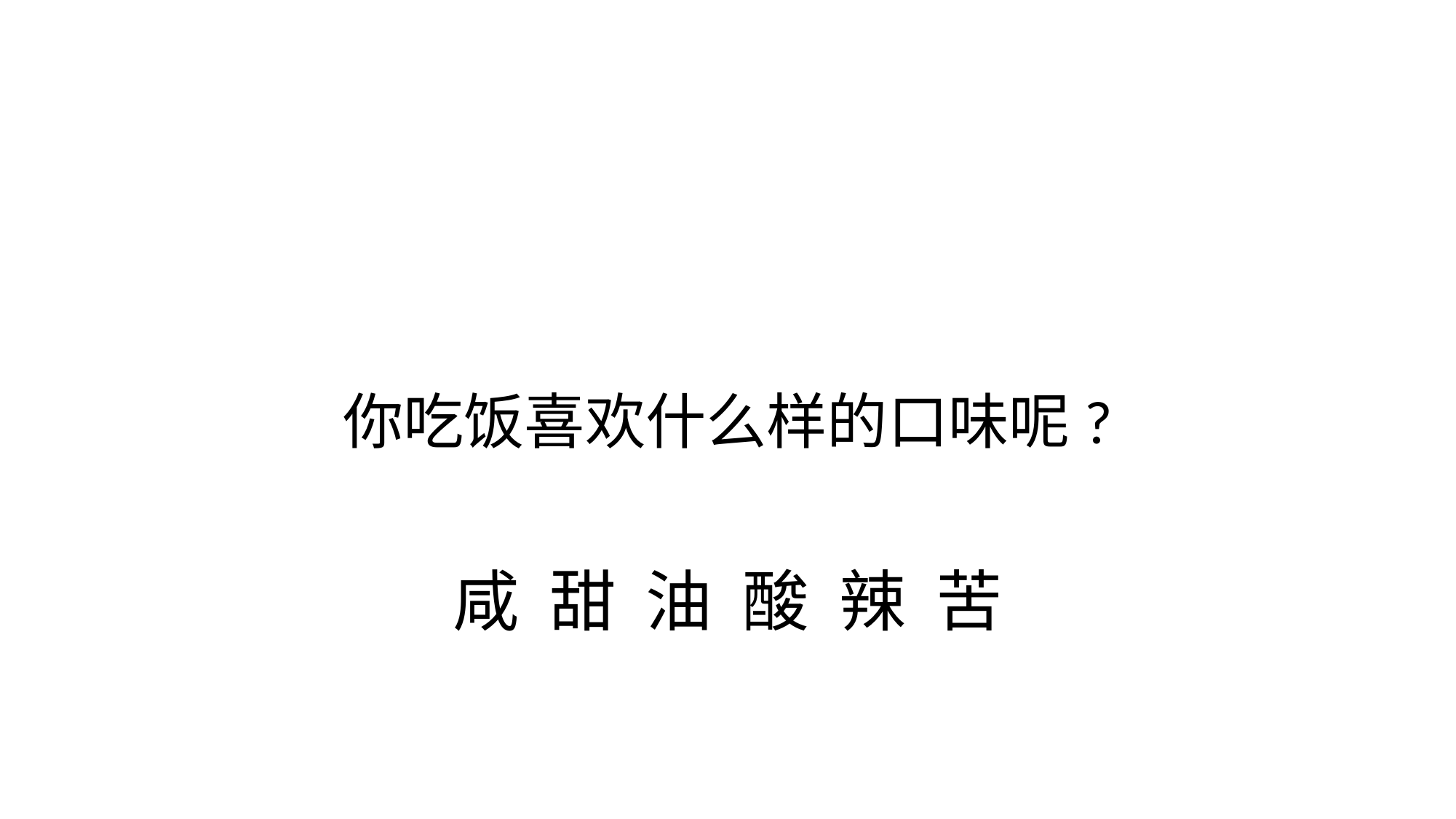

你吃饭喜欢什么样的口味呢?
# 咸  甜  油  酸  辣  苦